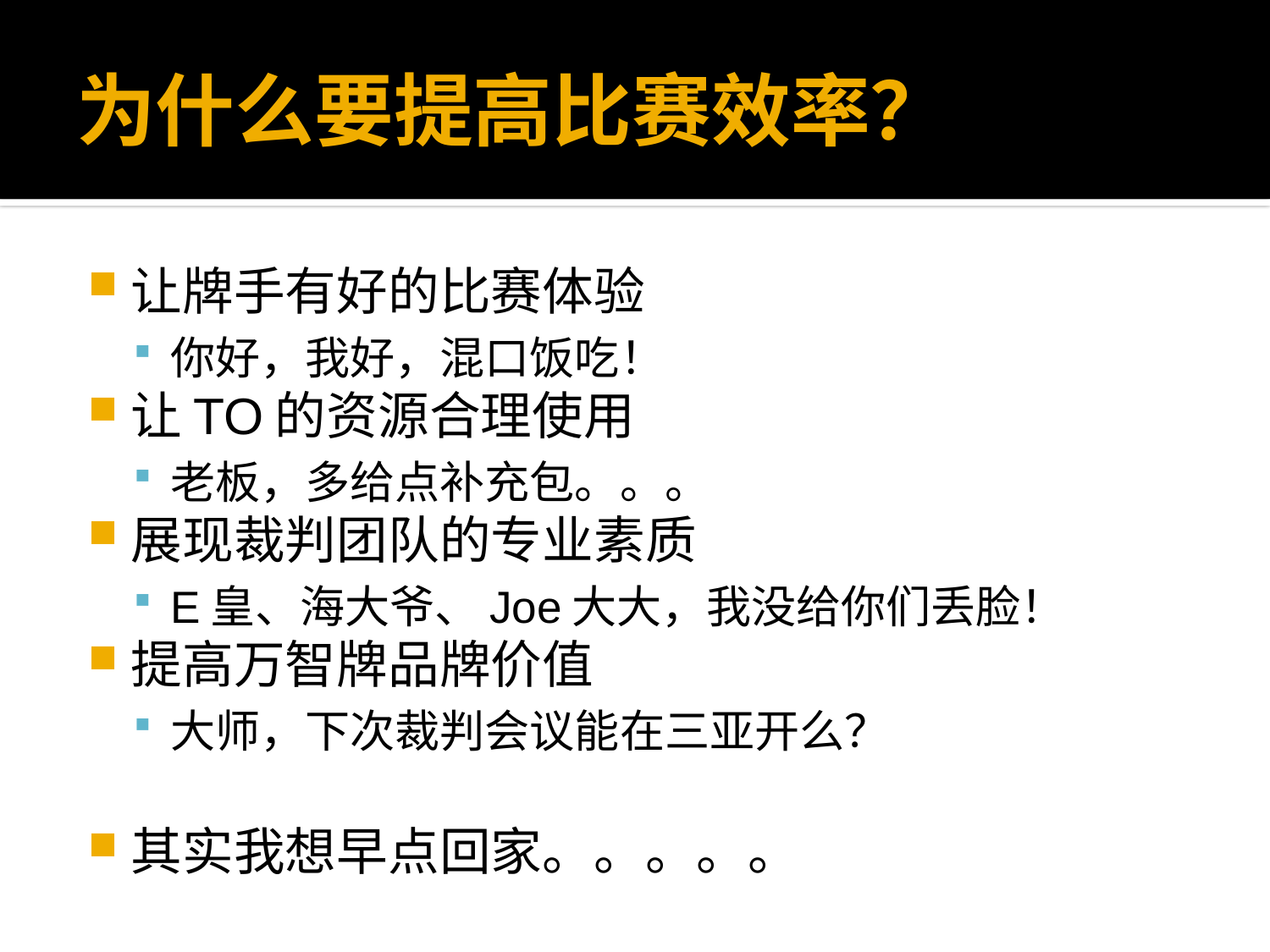

# 为什么要提高比赛效率？
让牌手有好的比赛体验
你好，我好，混口饭吃！
让TO的资源合理使用
老板，多给点补充包。。。
展现裁判团队的专业素质
E皇、海大爷、Joe大大，我没给你们丢脸！
提高万智牌品牌价值
大师，下次裁判会议能在三亚开么？

其实我想早点回家。。。。。